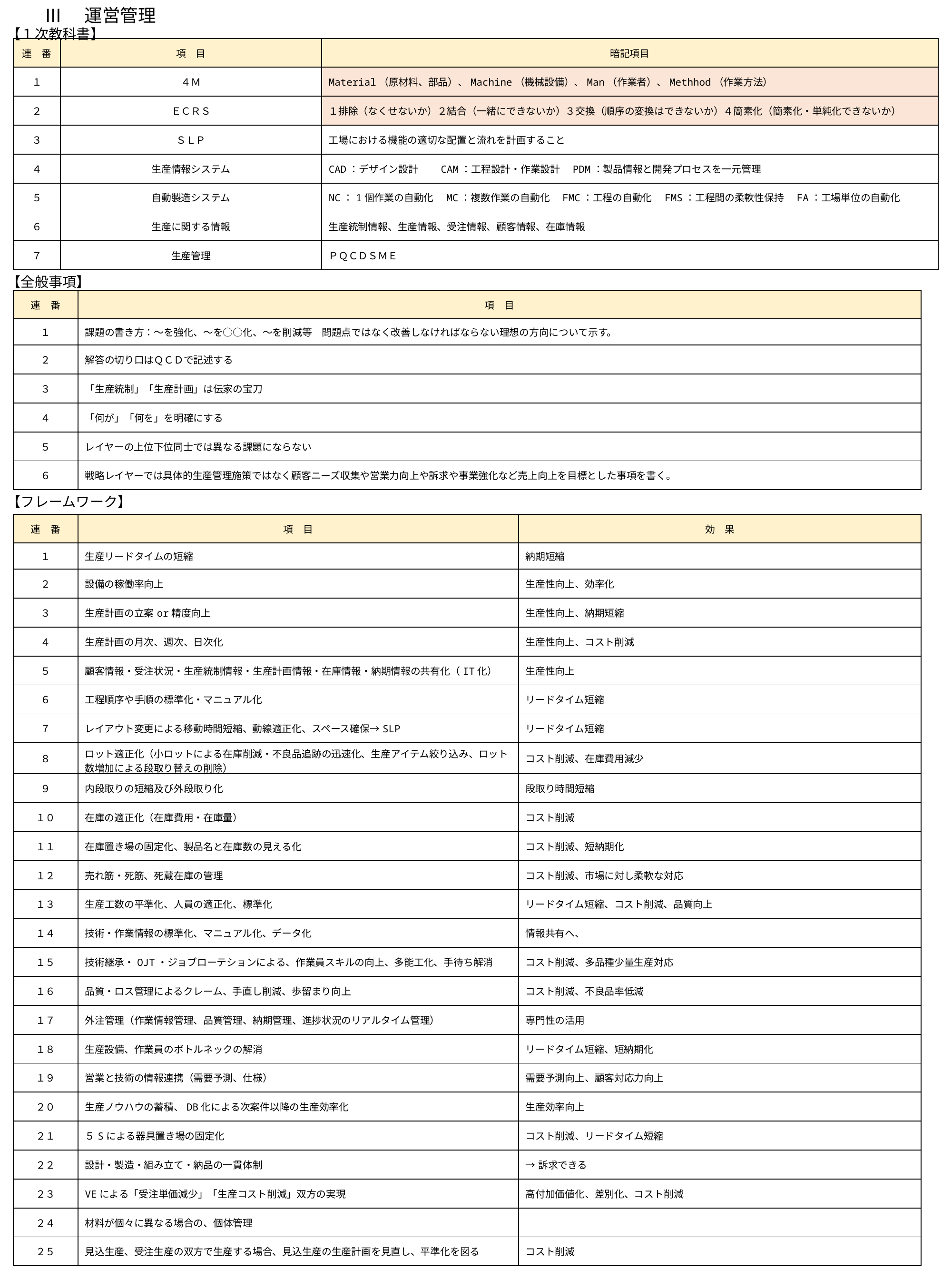

Ⅲ　運営管理
【１次教科書】
| 連　番 | 項　目 | 暗記項目 |
| --- | --- | --- |
| １ | ４Ｍ | Material（原材料、部品）、Machine（機械設備）、Man（作業者）、Methhod（作業方法） |
| ２ | ＥＣＲＳ | １排除（なくせないか）２結合（一緒にできないか）３交換（順序の変換はできないか）４簡素化（簡素化・単純化できないか） |
| ３ | ＳＬＰ | 工場における機能の適切な配置と流れを計画すること |
| ４ | 生産情報システム | CAD：デザイン設計　　CAM：工程設計・作業設計　PDM：製品情報と開発プロセスを一元管理 |
| ５ | 自動製造システム | NC：1個作業の自動化　MC：複数作業の自動化　FMC：工程の自動化　FMS：工程間の柔軟性保持　FA：工場単位の自動化 |
| ６ | 生産に関する情報 | 生産統制情報、生産情報、受注情報、顧客情報、在庫情報 |
| ７ | 生産管理 | ＰＱＣＤＳＭＥ |
【全般事項】
| 連　番 | 項　目 |
| --- | --- |
| １ | 課題の書き方：～を強化、～を○○化、～を削減等　問題点ではなく改善しなければならない理想の方向について示す。 |
| ２ | 解答の切り口はＱＣＤで記述する |
| ３ | 「生産統制」「生産計画」は伝家の宝刀 |
| ４ | 「何が」「何を」を明確にする |
| ５ | レイヤーの上位下位同士では異なる課題にならない |
| ６ | 戦略レイヤーでは具体的生産管理施策ではなく顧客ニーズ収集や営業力向上や訴求や事業強化など売上向上を目標とした事項を書く。 |
【フレームワーク】
| 連　番 | 項　目 | 効　果 |
| --- | --- | --- |
| １ | 生産リードタイムの短縮 | 納期短縮 |
| ２ | 設備の稼働率向上 | 生産性向上、効率化 |
| ３ | 生産計画の立案or精度向上 | 生産性向上、納期短縮 |
| ４ | 生産計画の月次、週次、日次化 | 生産性向上、コスト削減 |
| ５ | 顧客情報・受注状況・生産統制情報・生産計画情報・在庫情報・納期情報の共有化（IT化） | 生産性向上 |
| ６ | 工程順序や手順の標準化・マニュアル化 | リードタイム短縮 |
| ７ | レイアウト変更による移動時間短縮、動線適正化、スペース確保→SLP | リードタイム短縮 |
| ８ | ロット適正化（小ロットによる在庫削減・不良品追跡の迅速化、生産アイテム絞り込み、ロット数増加による段取り替えの削除） | コスト削減、在庫費用減少 |
| ９ | 内段取りの短縮及び外段取り化 | 段取り時間短縮 |
| １０ | 在庫の適正化（在庫費用・在庫量） | コスト削減 |
| １１ | 在庫置き場の固定化、製品名と在庫数の見える化 | コスト削減、短納期化 |
| １２ | 売れ筋・死筋、死蔵在庫の管理 | コスト削減、市場に対し柔軟な対応 |
| １３ | 生産工数の平準化、人員の適正化、標準化 | リードタイム短縮、コスト削減、品質向上 |
| １４ | 技術・作業情報の標準化、マニュアル化、データ化 | 情報共有へ、 |
| １５ | 技術継承・OJT・ジョブローテションによる、作業員スキルの向上、多能工化、手待ち解消 | コスト削減、多品種少量生産対応 |
| １６ | 品質・ロス管理によるクレーム、手直し削減、歩留まり向上 | コスト削減、不良品率低減 |
| １７ | 外注管理（作業情報管理、品質管理、納期管理、進捗状況のリアルタイム管理） | 専門性の活用 |
| １８ | 生産設備、作業員のボトルネックの解消 | リードタイム短縮、短納期化 |
| １９ | 営業と技術の情報連携（需要予測、仕様） | 需要予測向上、顧客対応力向上 |
| ２０ | 生産ノウハウの蓄積、DB化による次案件以降の生産効率化 | 生産効率向上 |
| ２１ | ５Sによる器具置き場の固定化 | コスト削減、リードタイム短縮 |
| ２２ | 設計・製造・組み立て・納品の一貫体制 | →訴求できる |
| ２３ | VEによる「受注単価減少」「生産コスト削減」双方の実現 | 高付加価値化、差別化、コスト削減 |
| ２４ | 材料が個々に異なる場合の、個体管理 |  |
| ２５ | 見込生産、受注生産の双方で生産する場合、見込生産の生産計画を見直し、平準化を図る | コスト削減 |